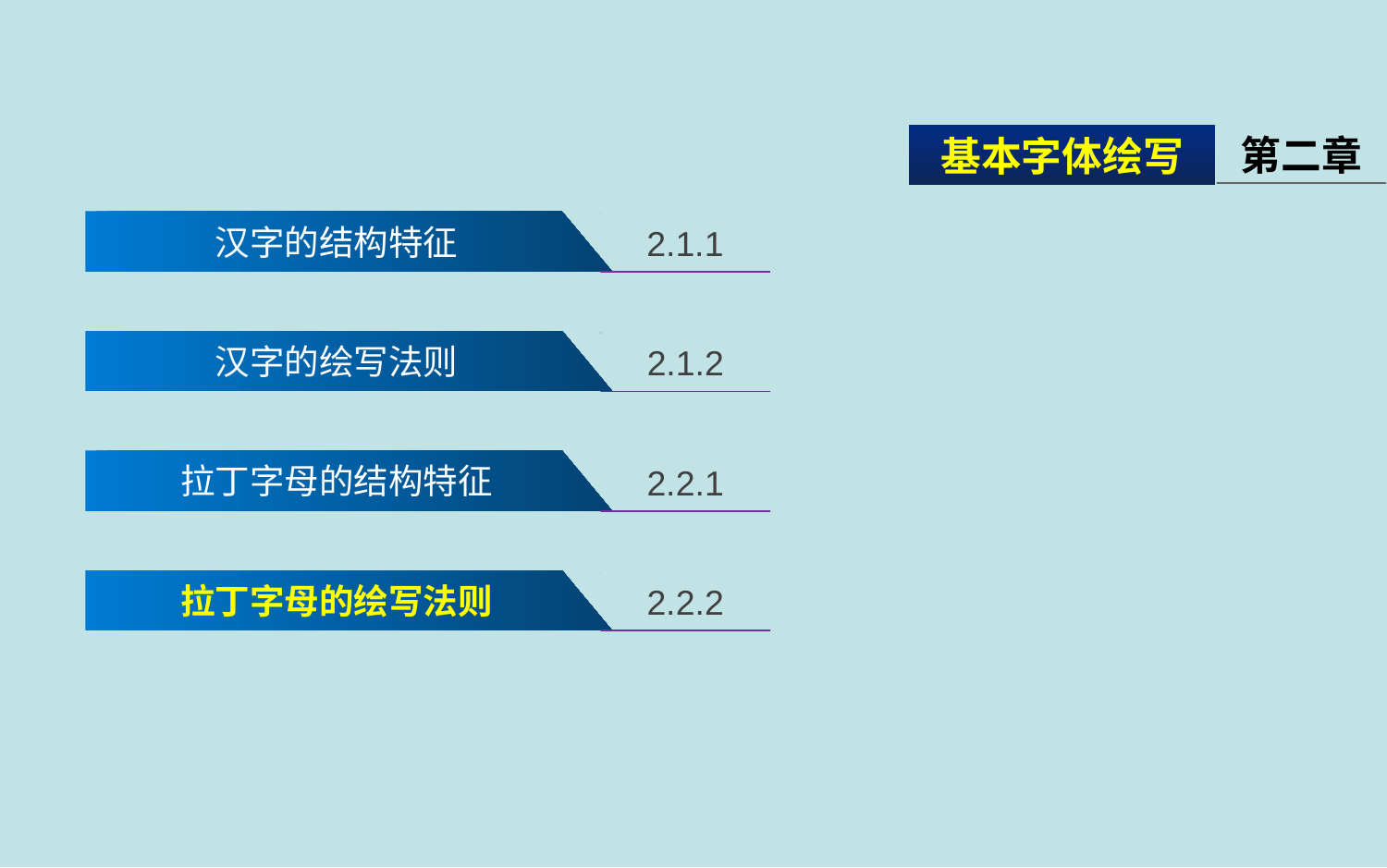

第二章
基本字体绘写
汉字的结构特征
2.1.1
汉字的绘写法则
2.1.2
拉丁字母的结构特征
2.2.1
拉丁字母的绘写法则
2.2.2
3